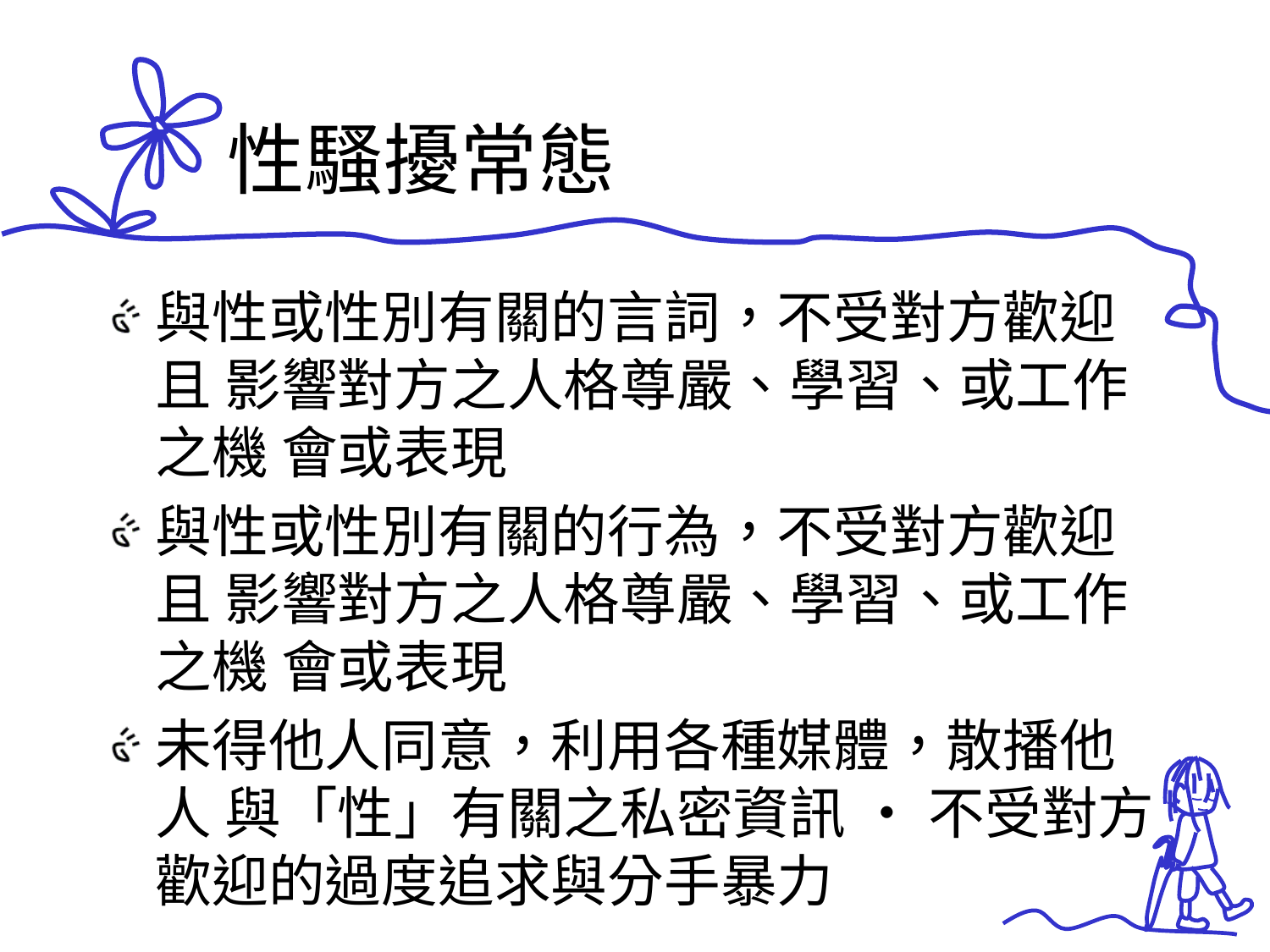

# 性騷擾常態
與性或性別有關的言詞，不受對方歡迎且 影響對方之人格尊嚴、學習、或工作之機 會或表現
與性或性別有關的行為，不受對方歡迎且 影響對方之人格尊嚴、學習、或工作之機 會或表現
未得他人同意，利用各種媒體，散播他人 與「性」有關之私密資訊 • 不受對方歡迎的過度追求與分手暴力